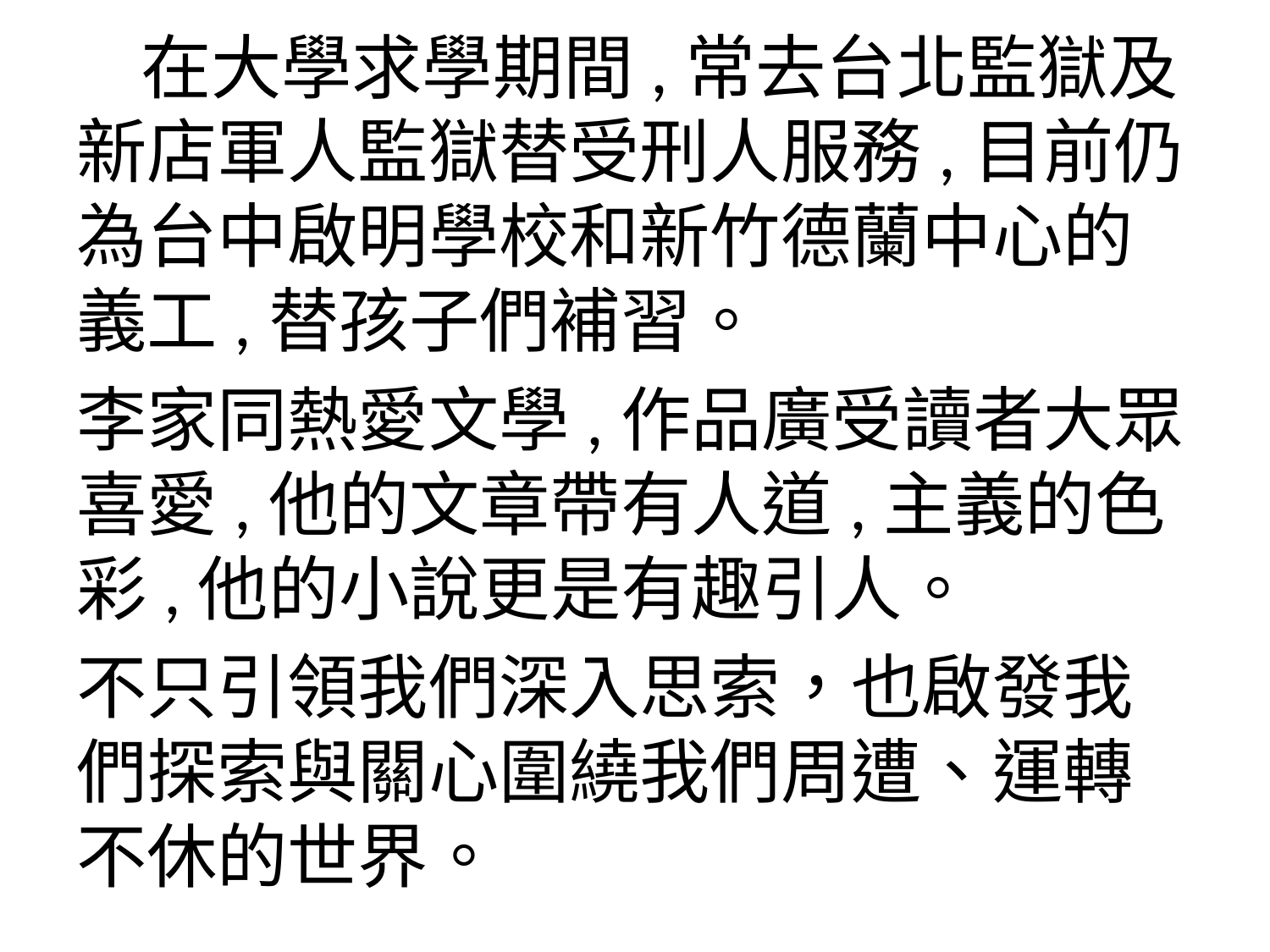

在大學求學期間,常去台北監獄及新店軍人監獄替受刑人服務,目前仍為台中啟明學校和新竹德蘭中心的義工,替孩子們補習。
李家同熱愛文學,作品廣受讀者大眾喜愛,他的文章帶有人道,主義的色彩,他的小說更是有趣引人。
不只引領我們深入思索，也啟發我們探索與關心圍繞我們周遭、運轉不休的世界。